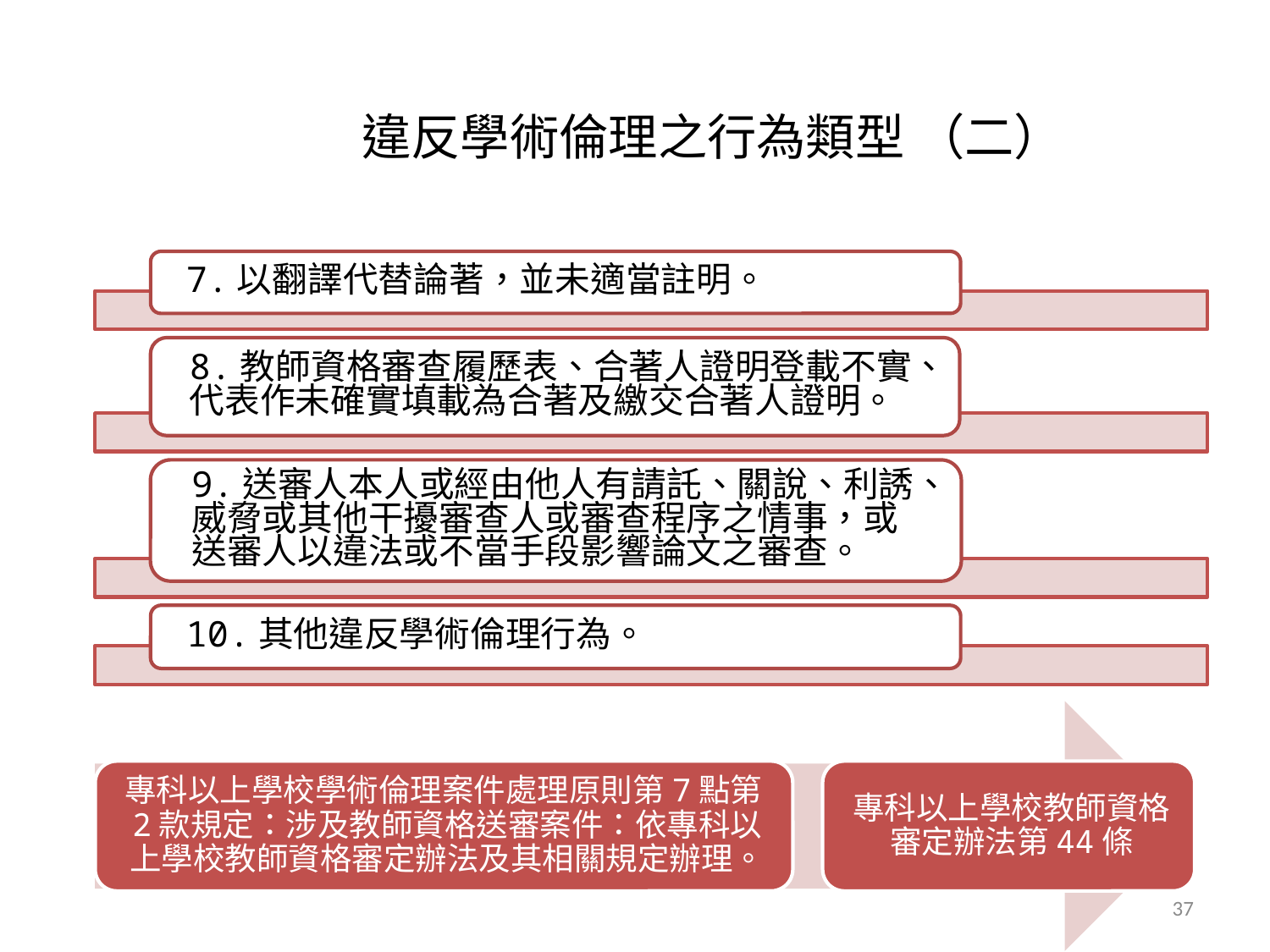

# 違反學術倫理之行為類型 （二）
7.以翻譯代替論著，並未適當註明。
8.教師資格審查履歷表、合著人證明登載不實、代表作未確實填載為合著及繳交合著人證明。
9.送審人本人或經由他人有請託、關說、利誘、威脅或其他干擾審查人或審查程序之情事，或送審人以違法或不當手段影響論文之審查。
10.其他違反學術倫理行為。
專科以上學校學術倫理案件處理原則第7點第2款規定：涉及教師資格送審案件：依專科以上學校教師資格審定辦法及其相關規定辦理。
專科以上學校教師資格審定辦法第44條
37